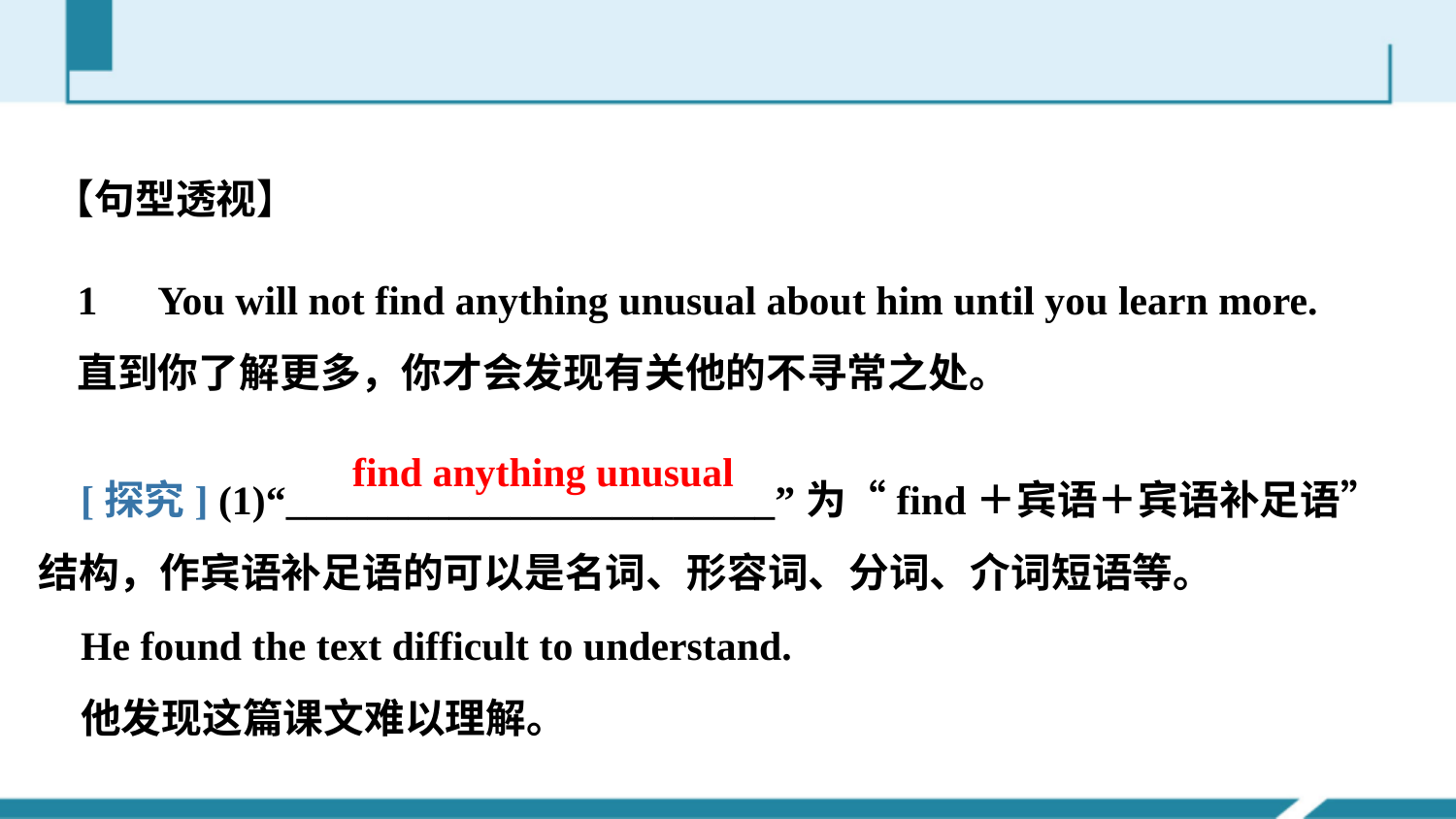

【句型透视】
1　You will not find anything unusual about him until you learn more.
直到你了解更多，你才会发现有关他的不寻常之处。
 find anything unusual
[探究] (1)“________________________”为“find＋宾语＋宾语补足语”结构，作宾语补足语的可以是名词、形容词、分词、介词短语等。
He found the text difficult to understand.
他发现这篇课文难以理解。